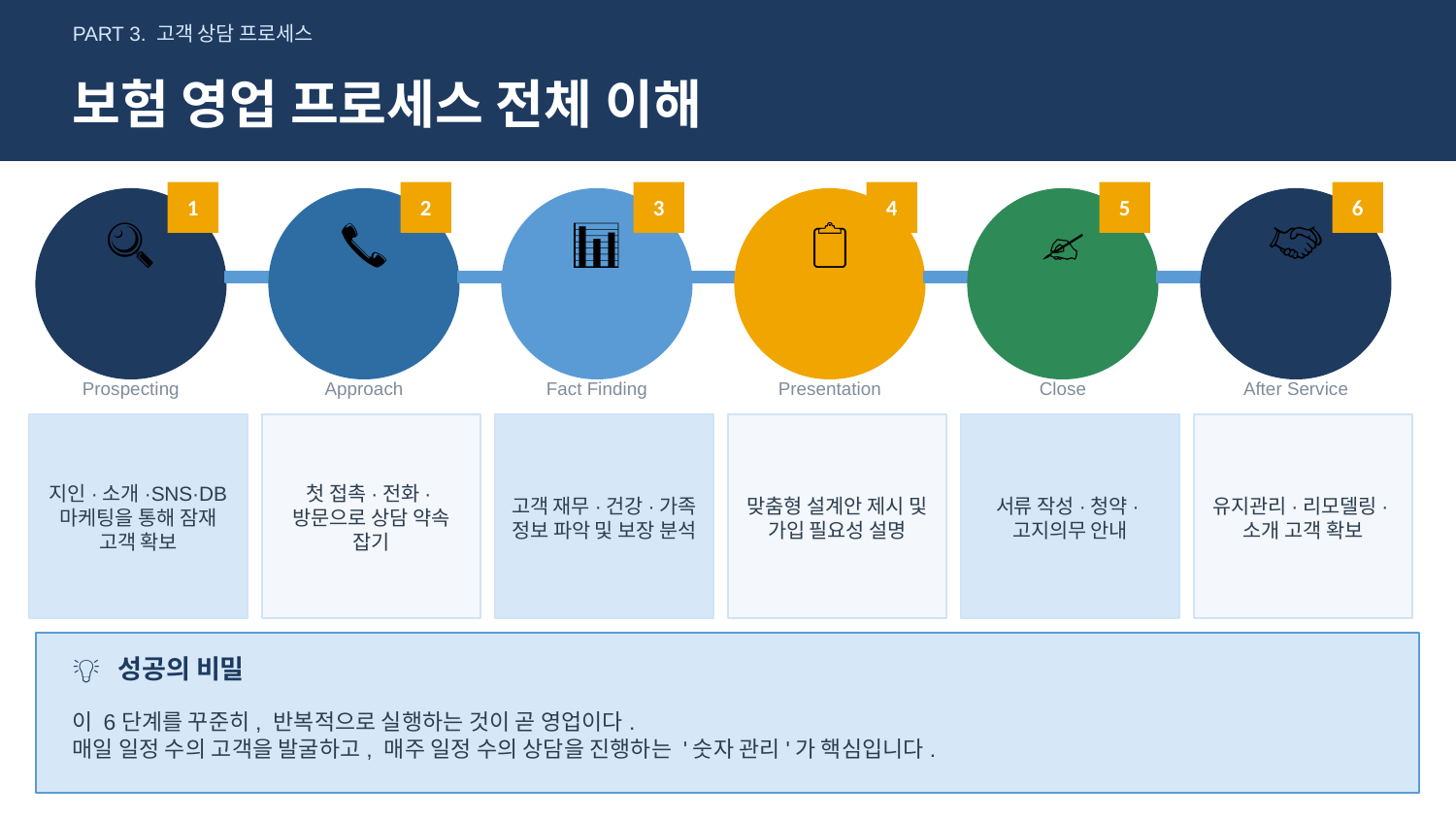

PART 3. 고객 상담 프로세스
보험 영업 프로세스 전체 이해
1
2
3
4
5
6

🔍
📞
📊
📋
✍️
🤝

고객 발굴
어프로치
니즈 분석
상품 제안
계약 체결
고객 관리
Prospecting
Approach
Fact Finding
Presentation
Close
After Service

지인·소개·SNS·DB 마케팅을 통해 잠재 고객 확보
첫 접촉·전화·방문으로 상담 약속 잡기
고객 재무·건강·가족 정보 파악 및 보장 분석
맞춤형 설계안 제시 및 가입 필요성 설명
서류 작성·청약·고지의무 안내
유지관리·리모델링·소개 고객 확보

💡  성공의 비밀
이 6단계를 꾸준히, 반복적으로 실행하는 것이 곧 영업이다.
매일 일정 수의 고객을 발굴하고, 매주 일정 수의 상담을 진행하는 '숫자 관리'가 핵심입니다.